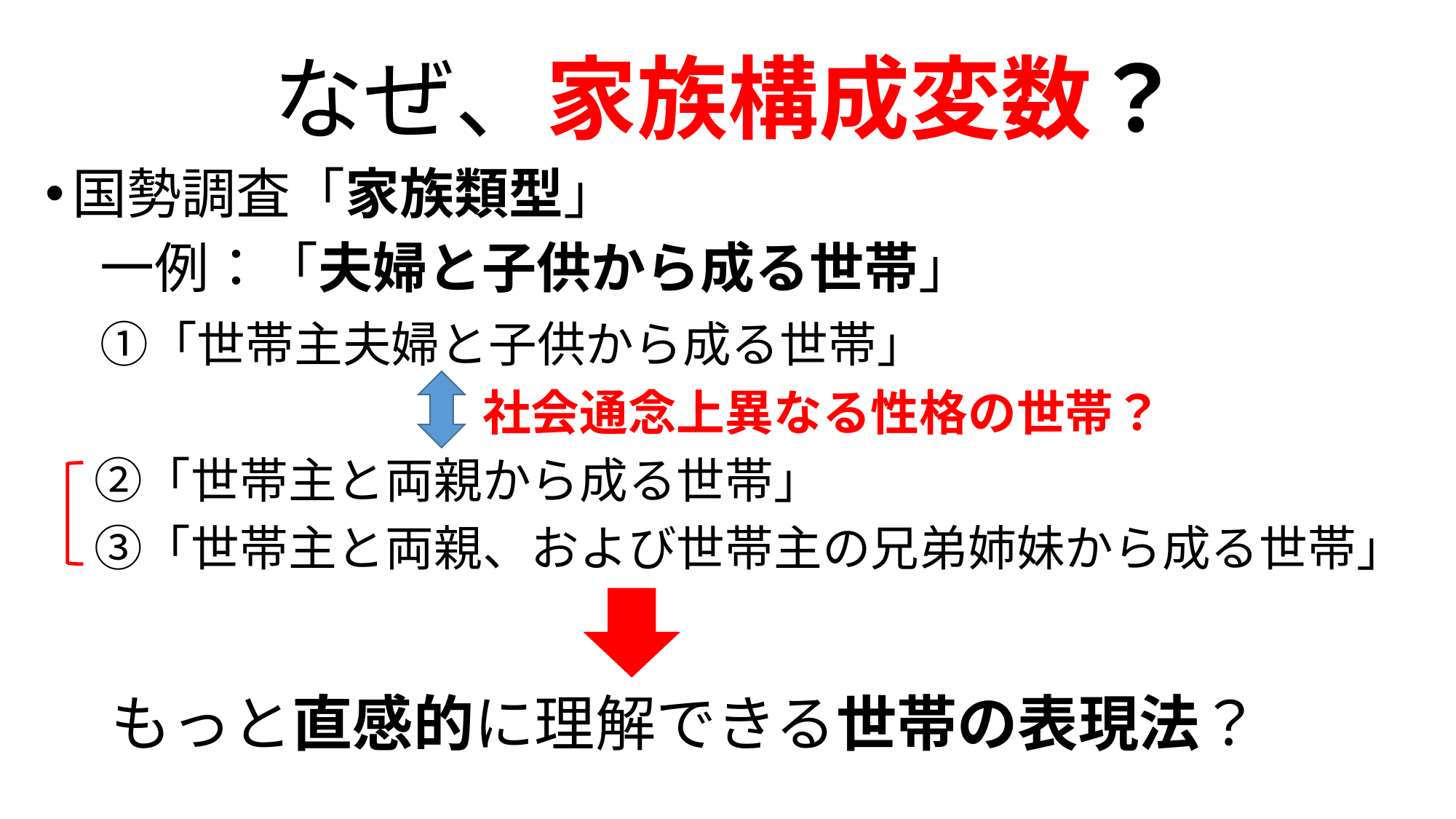

# なぜ、家族構成変数？
国勢調査「家族類型」
　一例：「夫婦と子供から成る世帯」
　①「世帯主夫婦と子供から成る世帯」
　　　　　　　　　社会通念上異なる性格の世帯？
　②「世帯主と両親から成る世帯」
　③「世帯主と両親、および世帯主の兄弟姉妹から成る世帯」

もっと直感的に理解できる世帯の表現法？